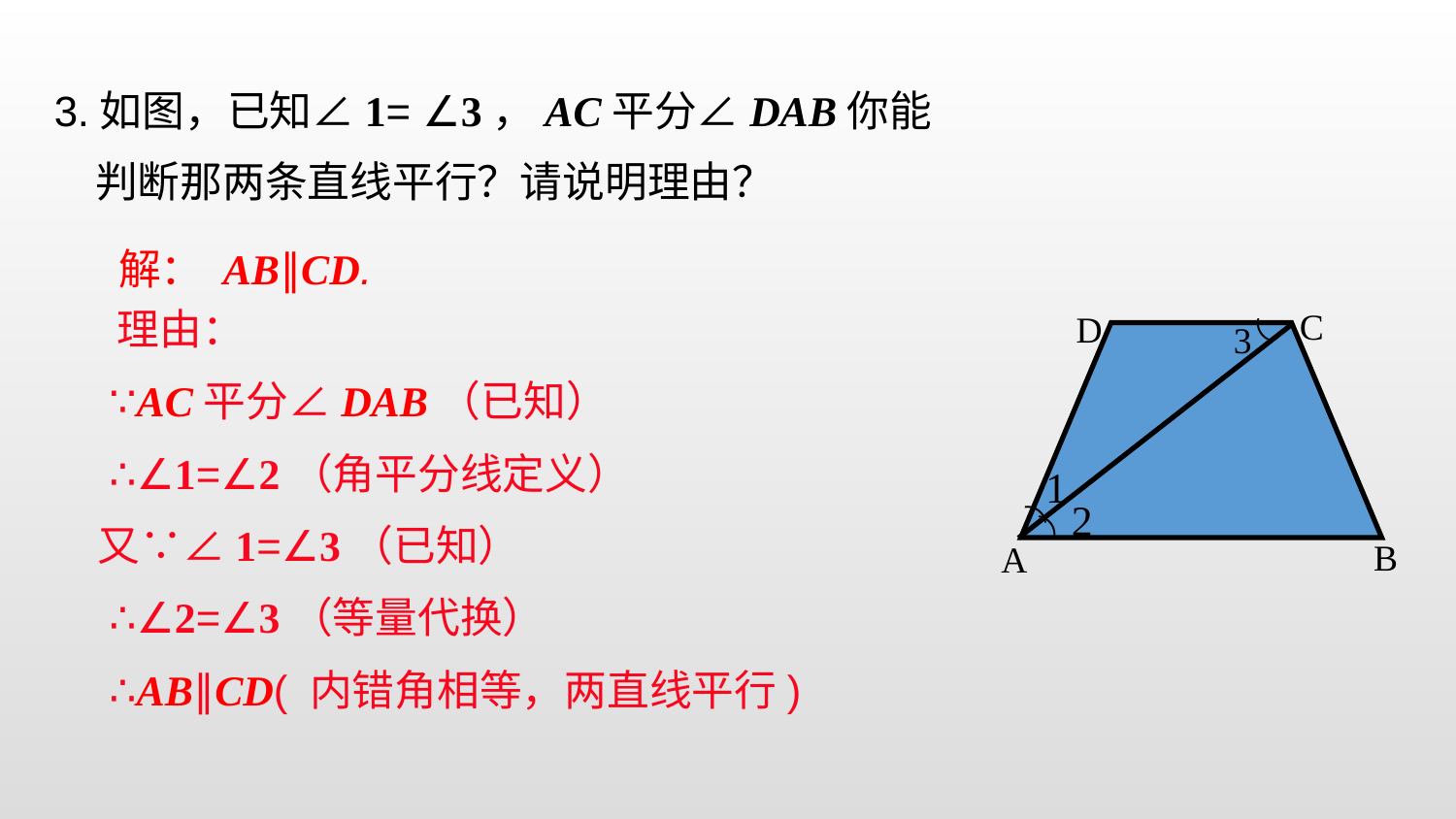

3.如图，已知∠1= ∠3，AC平分∠DAB你能判断那两条直线平行？请说明理由？
解： AB∥CD.
C
D
3

2
B
A

）
1
）
（
 理由：
 ∵AC平分∠DAB（已知）
 ∴∠1=∠2（角平分线定义）
又∵∠1=∠3（已知）
 ∴∠2=∠3（等量代换）
 ∴AB∥CD( 内错角相等，两直线平行)